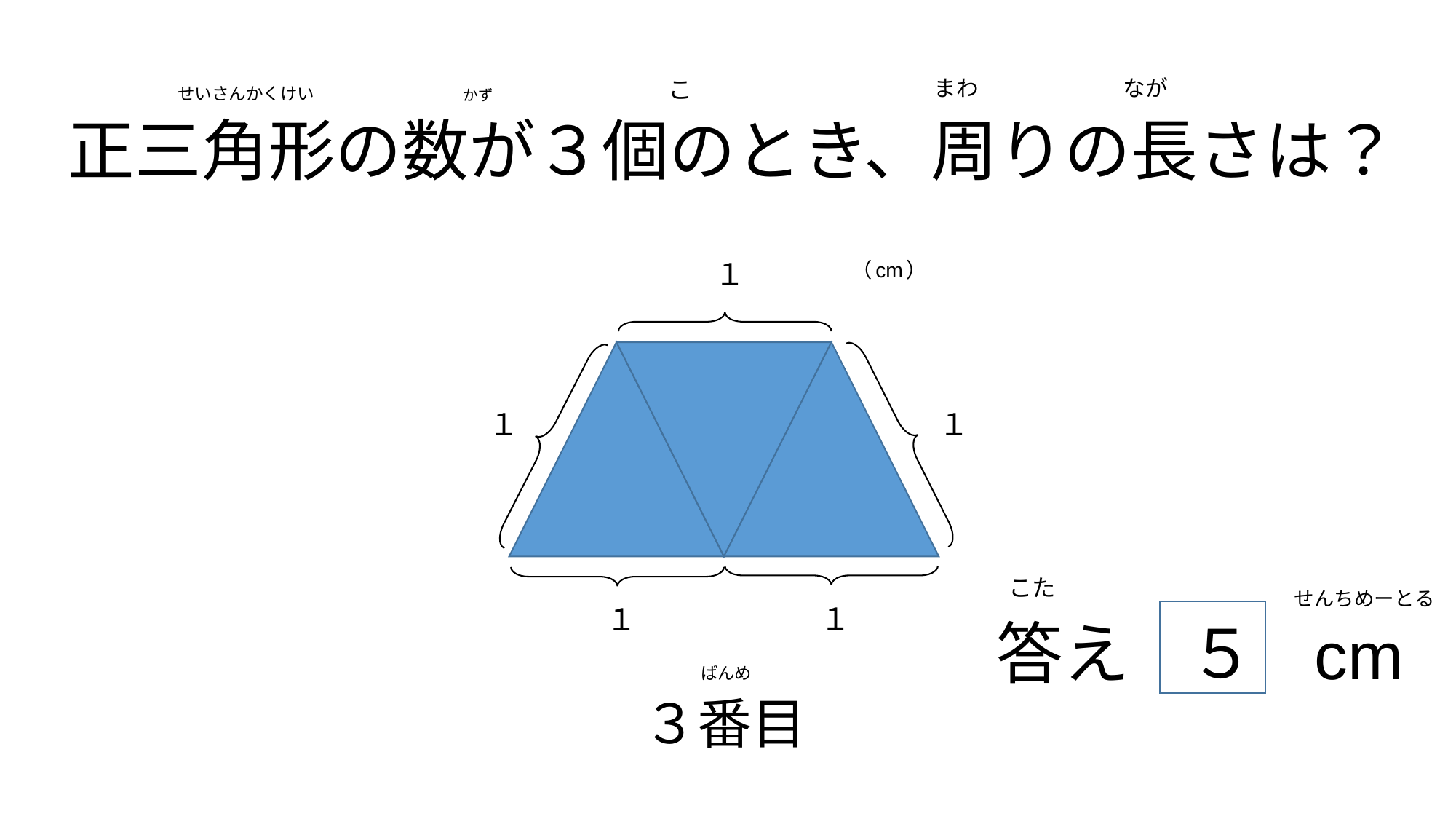

まわ
　なが
　せいさんかくけい
　かず
　こ
# 正三角形の数が３個のとき、周りの長さは？

　（cm）
　１

　１
　１

　こた
　せんちめーとる
　１
　１

５
答え
cm
　ばんめ
３番目